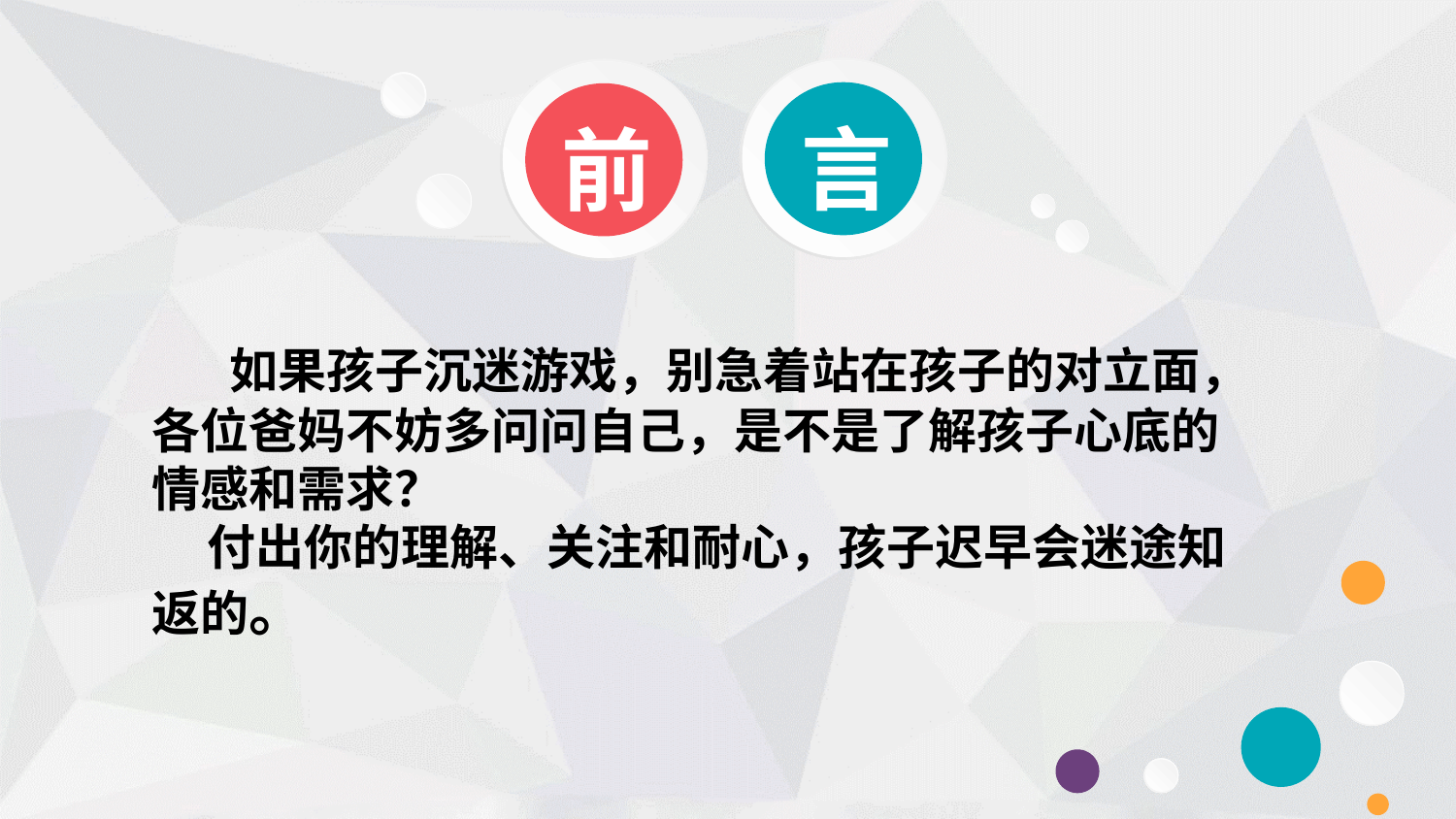

言

前

     如果孩子沉迷游戏，别急着站在孩子的对立面，各位爸妈不妨多问问自己，是不是了解孩子心底的情感和需求？
    付出你的理解、关注和耐心，孩子迟早会迷途知返的。